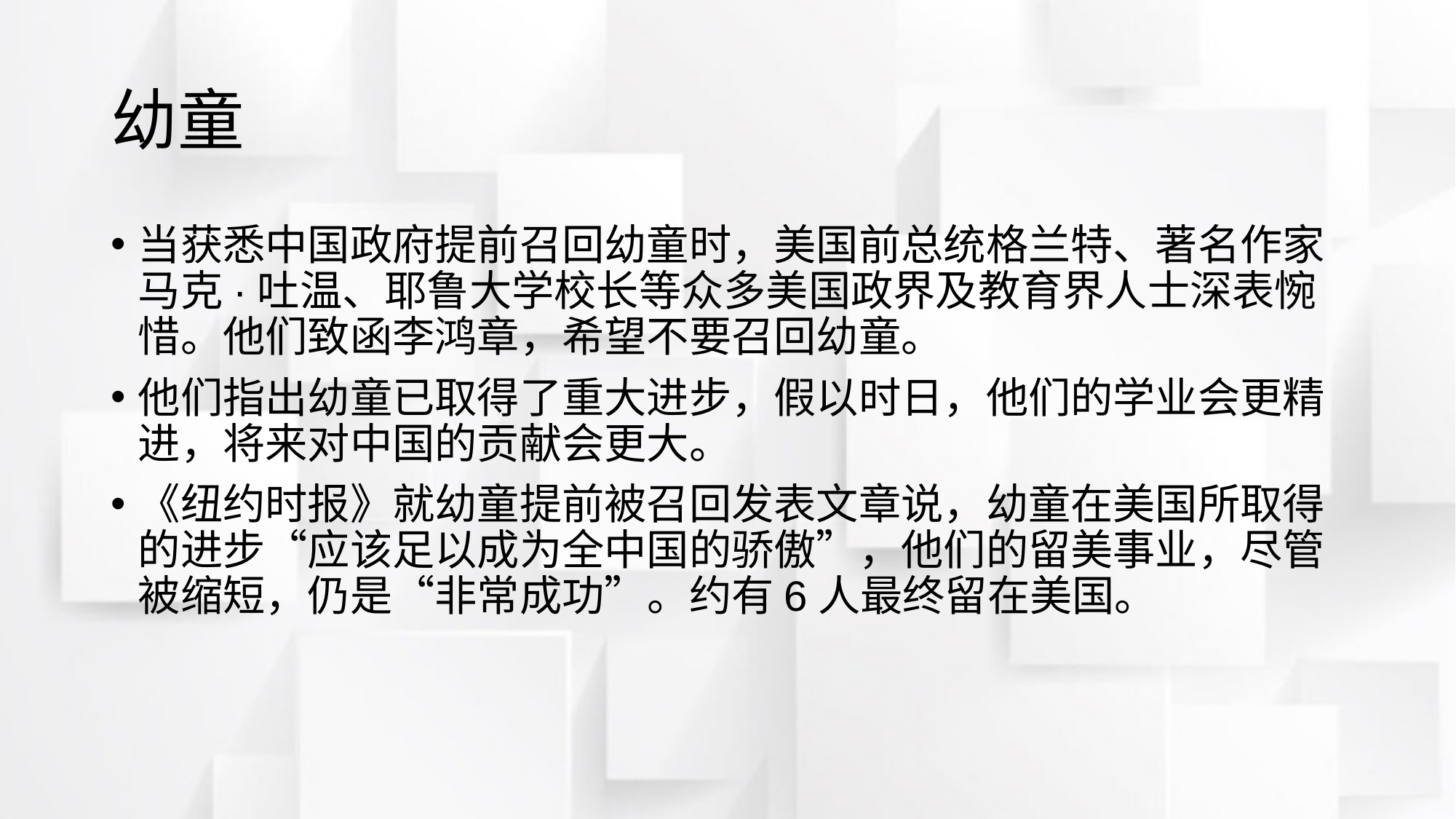

# 幼童
当获悉中国政府提前召回幼童时，美国前总统格兰特、著名作家马克·吐温、耶鲁大学校长等众多美国政界及教育界人士深表惋惜。他们致函李鸿章，希望不要召回幼童。
他们指出幼童已取得了重大进步，假以时日，他们的学业会更精进，将来对中国的贡献会更大。
《纽约时报》就幼童提前被召回发表文章说，幼童在美国所取得的进步“应该足以成为全中国的骄傲”，他们的留美事业，尽管被缩短，仍是“非常成功”。约有6人最终留在美国。